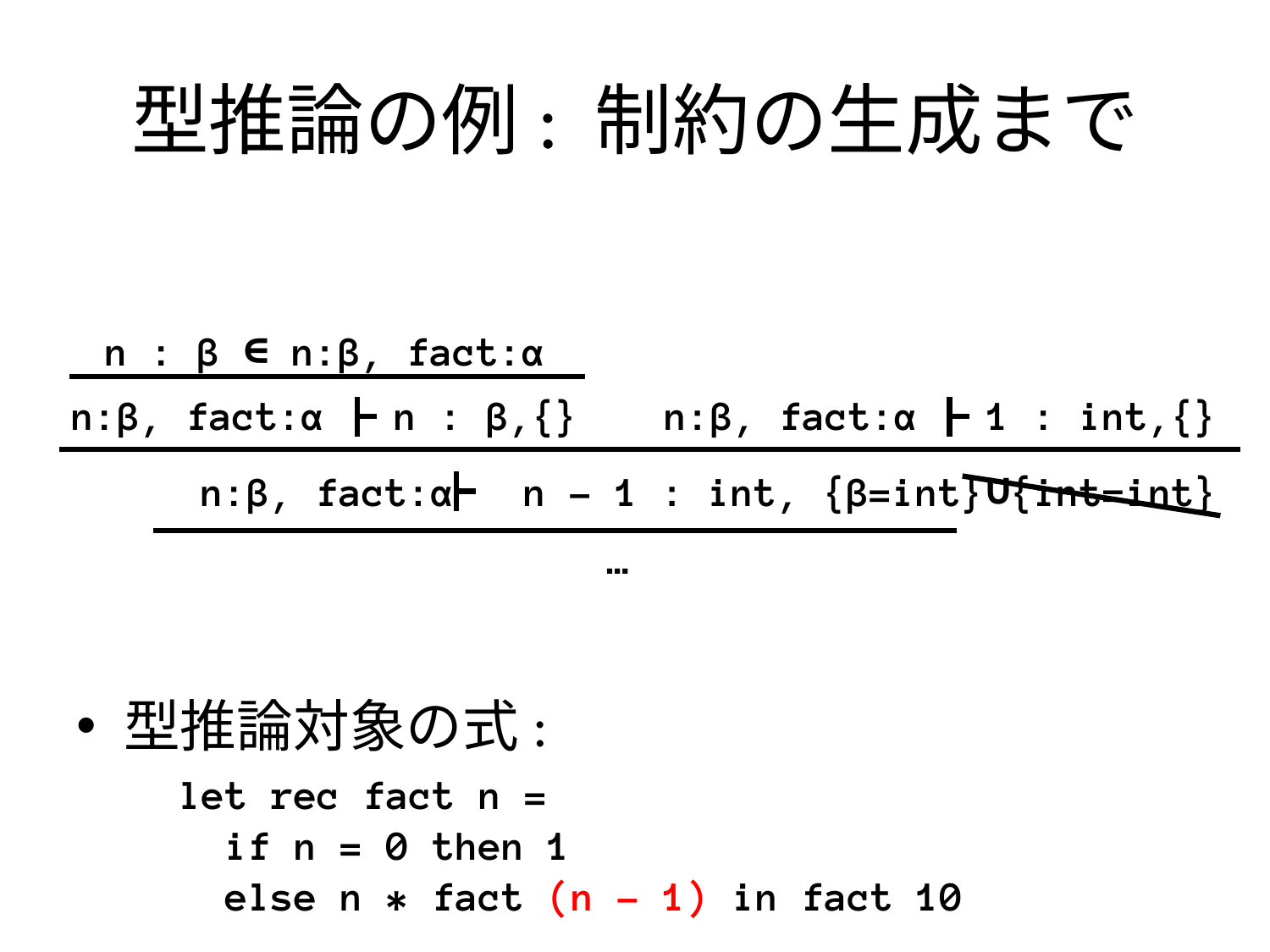

# 型推論の例: 制約の生成まで
n : β ∈ n:β, fact:α
n:β, fact:α   n : β,{}
n:β, fact:α   1 : int,{}
n:β, fact:α   n - 1 : int, {β=int}∪{int=int}
…
型推論対象の式:
let rec fact n =
  if n = 0 then 1
  else n * fact (n – 1) in fact 10